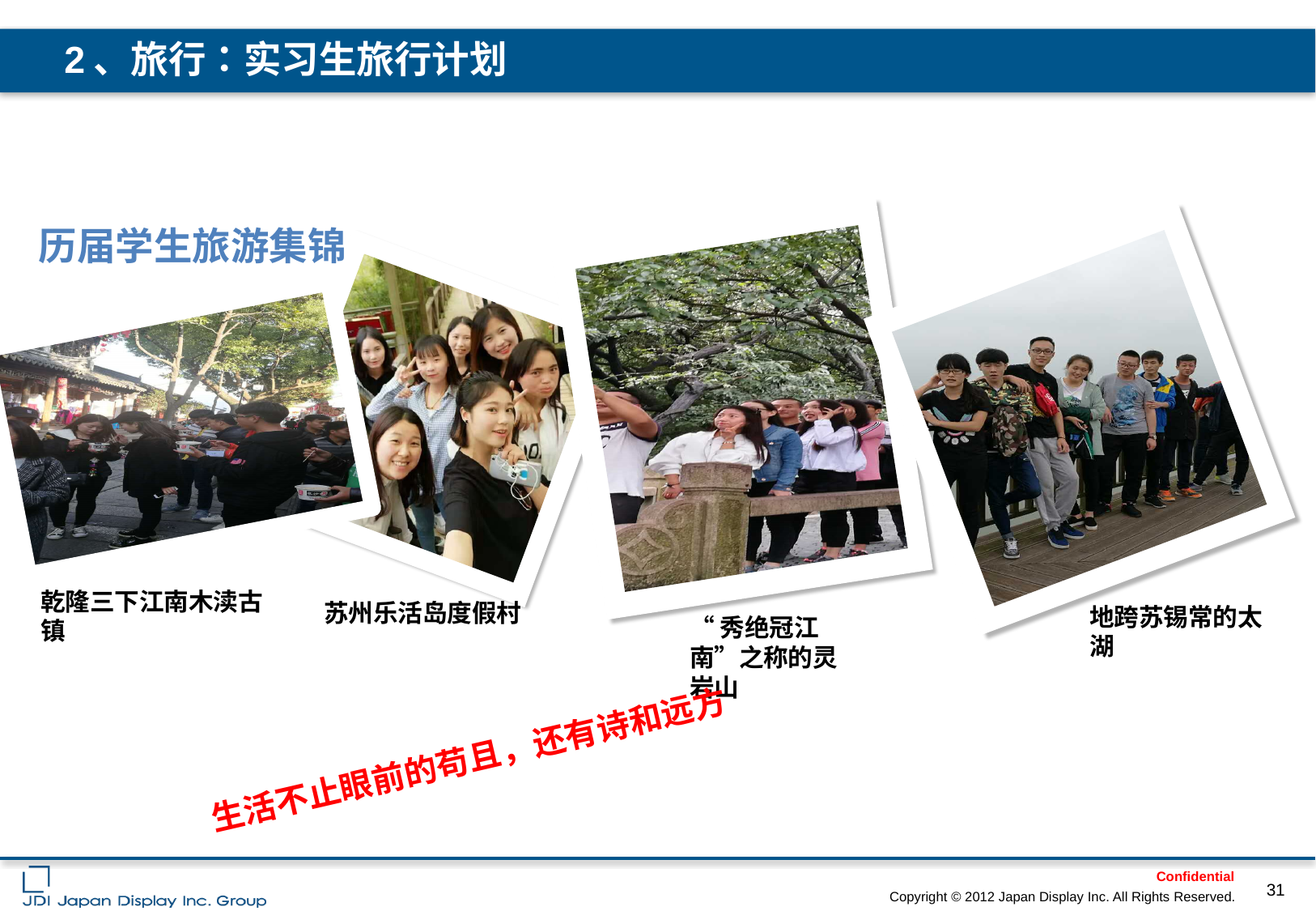

# 2、旅行：实习生旅行计划
历届学生旅游集锦

乾隆三下江南木渎古镇
苏州乐活岛度假村
地跨苏锡常的太湖
“秀绝冠江南”之称的灵岩山
生活不止眼前的苟且，还有诗和远方